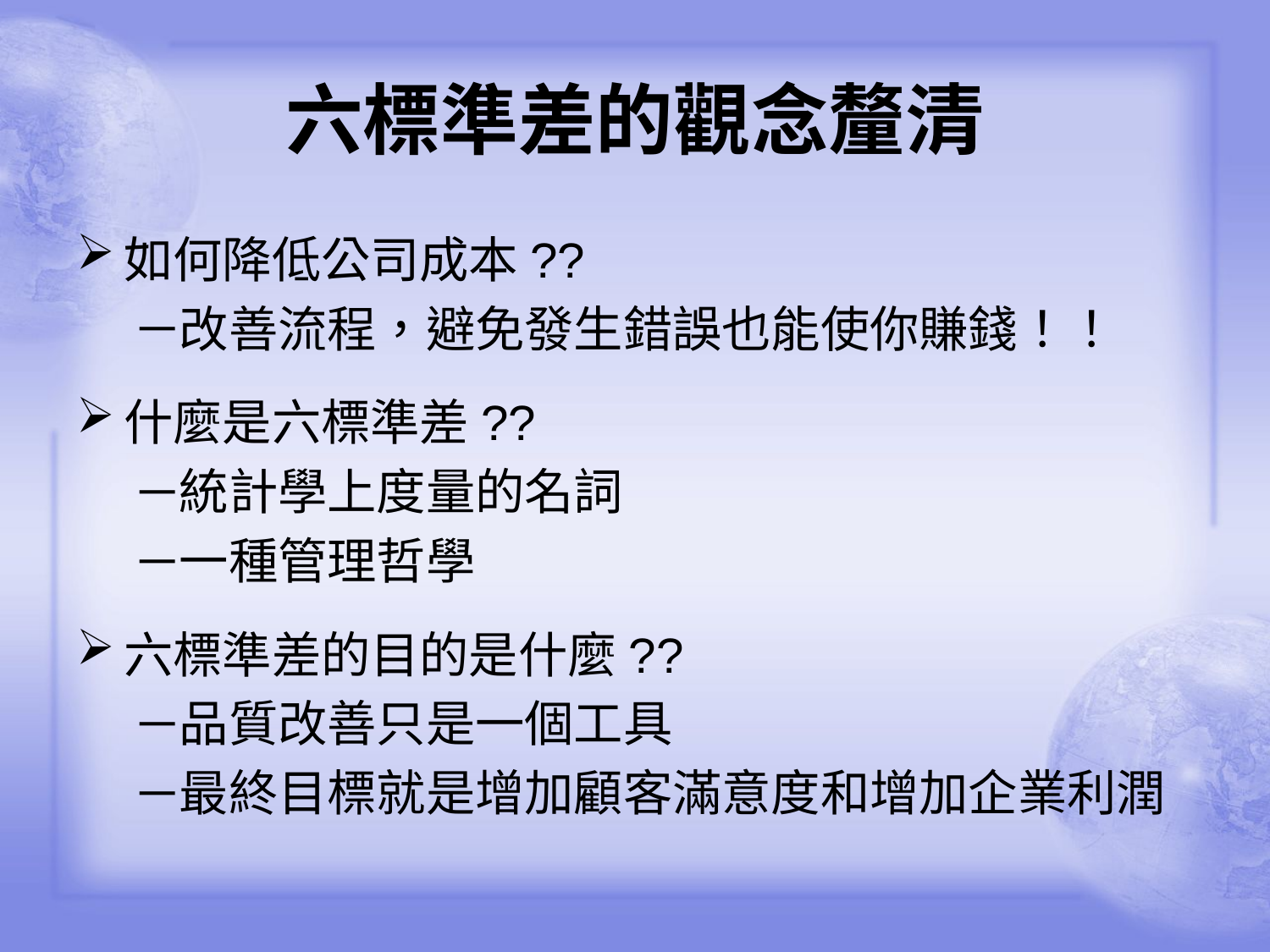

# 六標準差的觀念釐清
如何降低公司成本??
改善流程，避免發生錯誤也能使你賺錢！！

什麼是六標準差??
統計學上度量的名詞
一種管理哲學

六標準差的目的是什麼??
品質改善只是一個工具
最終目標就是增加顧客滿意度和增加企業利潤